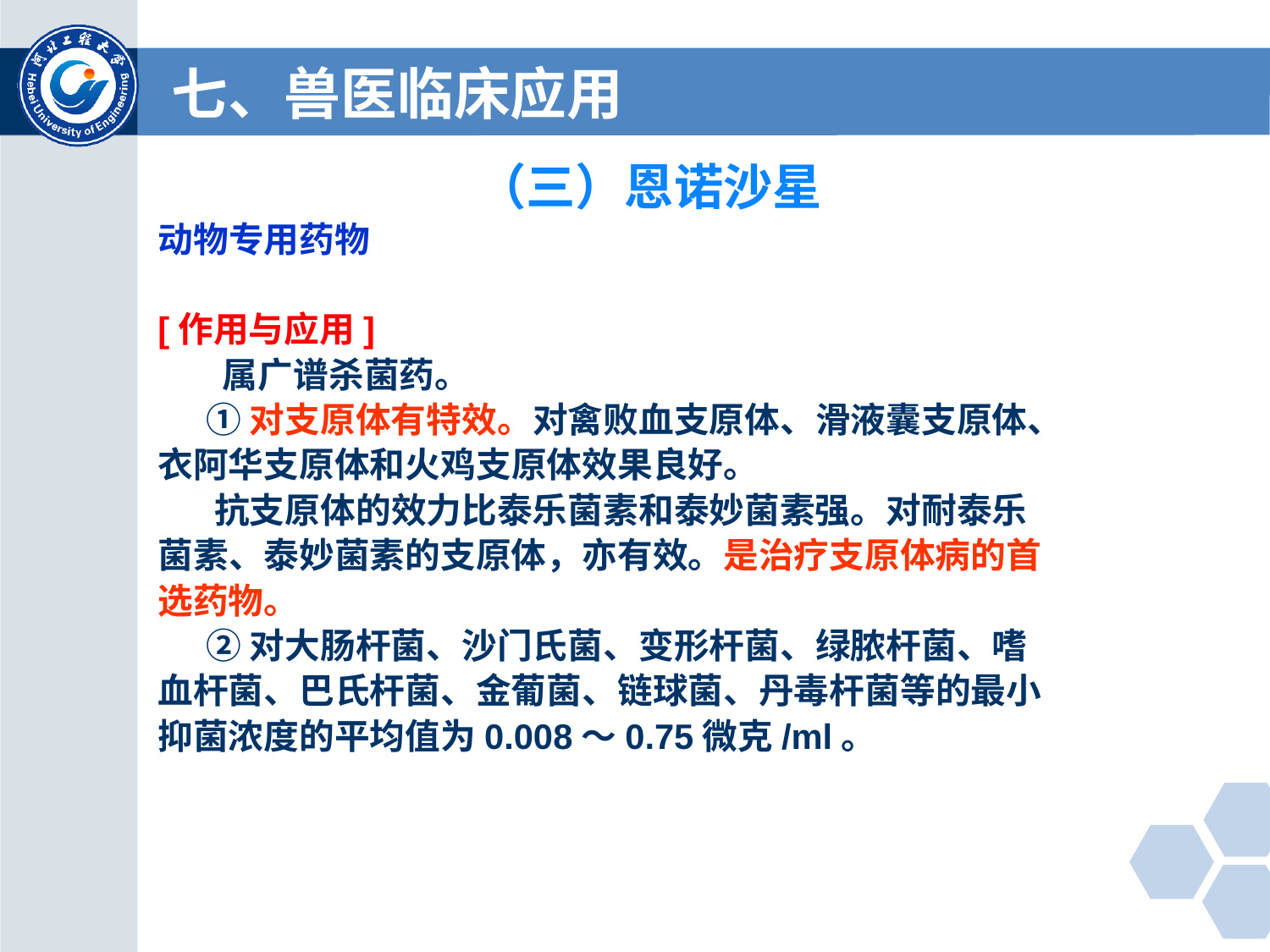

# 七、兽医临床应用
（三）恩诺沙星
动物专用药物

[作用与应用]
       属广谱杀菌药。
      ①对支原体有特效。对禽败血支原体、滑液囊支原体、
衣阿华支原体和火鸡支原体效果良好。
      抗支原体的效力比泰乐菌素和泰妙菌素强。对耐泰乐
菌素、泰妙菌素的支原体，亦有效。是治疗支原体病的首
选药物。
      ②对大肠杆菌、沙门氏菌、变形杆菌、绿脓杆菌、嗜
血杆菌、巴氏杆菌、金葡菌、链球菌、丹毒杆菌等的最小
抑菌浓度的平均值为0.008～0.75微克/ml。